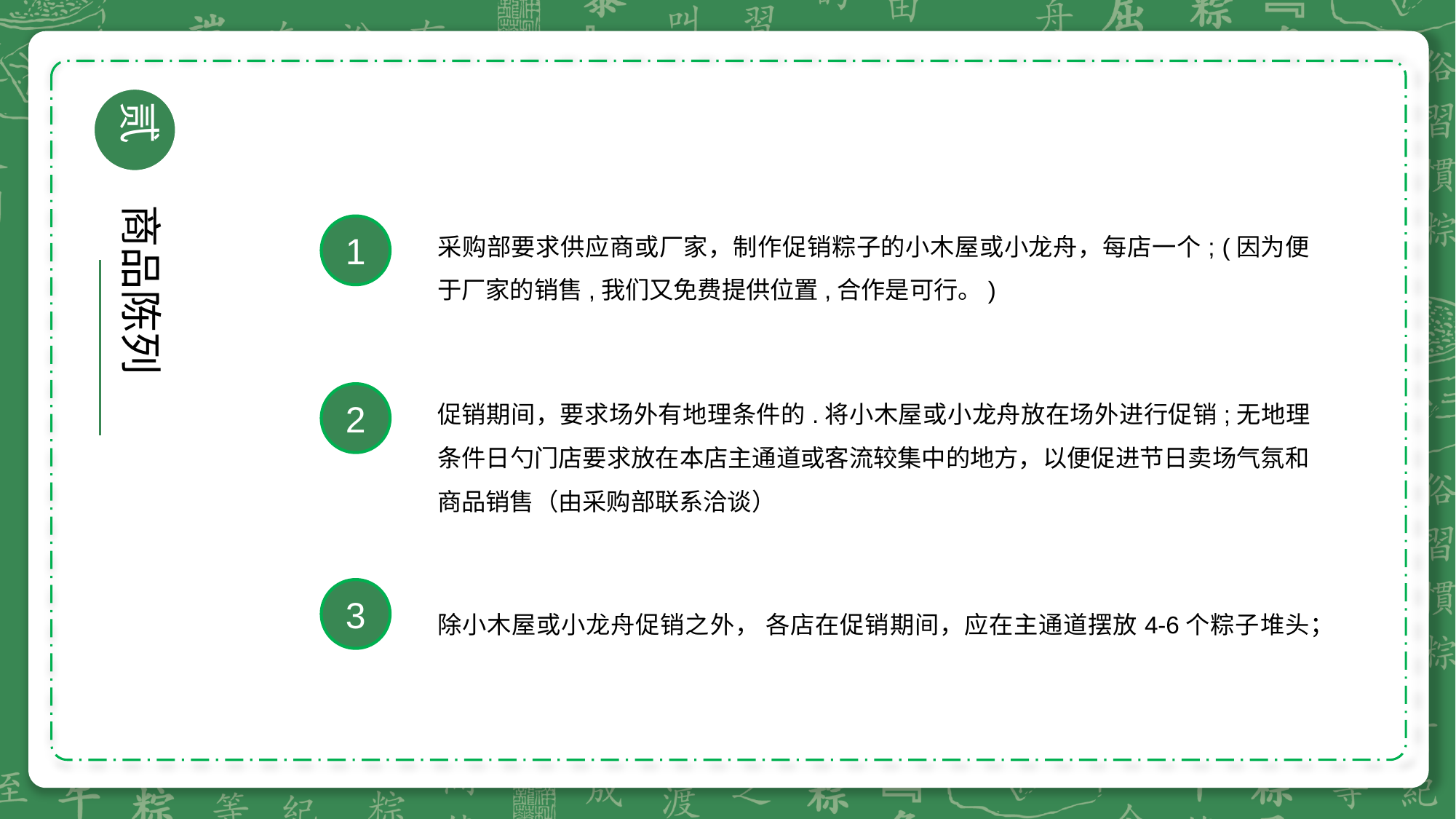

贰
商品陈列

采购部要求供应商或厂家，制作促销粽子的小木屋或小龙舟，每店一个; (因为便于厂家的销售,我们又免费提供位置,合作是可行。)
1
促销期间，要求场外有地理条件的.将小木屋或小龙舟放在场外进行促销;无地理条件日勺门店要求放在本店主通道或客流较集中的地方，以便促进节日卖场气氛和商品销售（由采购部联系洽谈）
2
3
除小木屋或小龙舟促销之外， 各店在促销期间，应在主通道摆放4-6个粽子堆头；